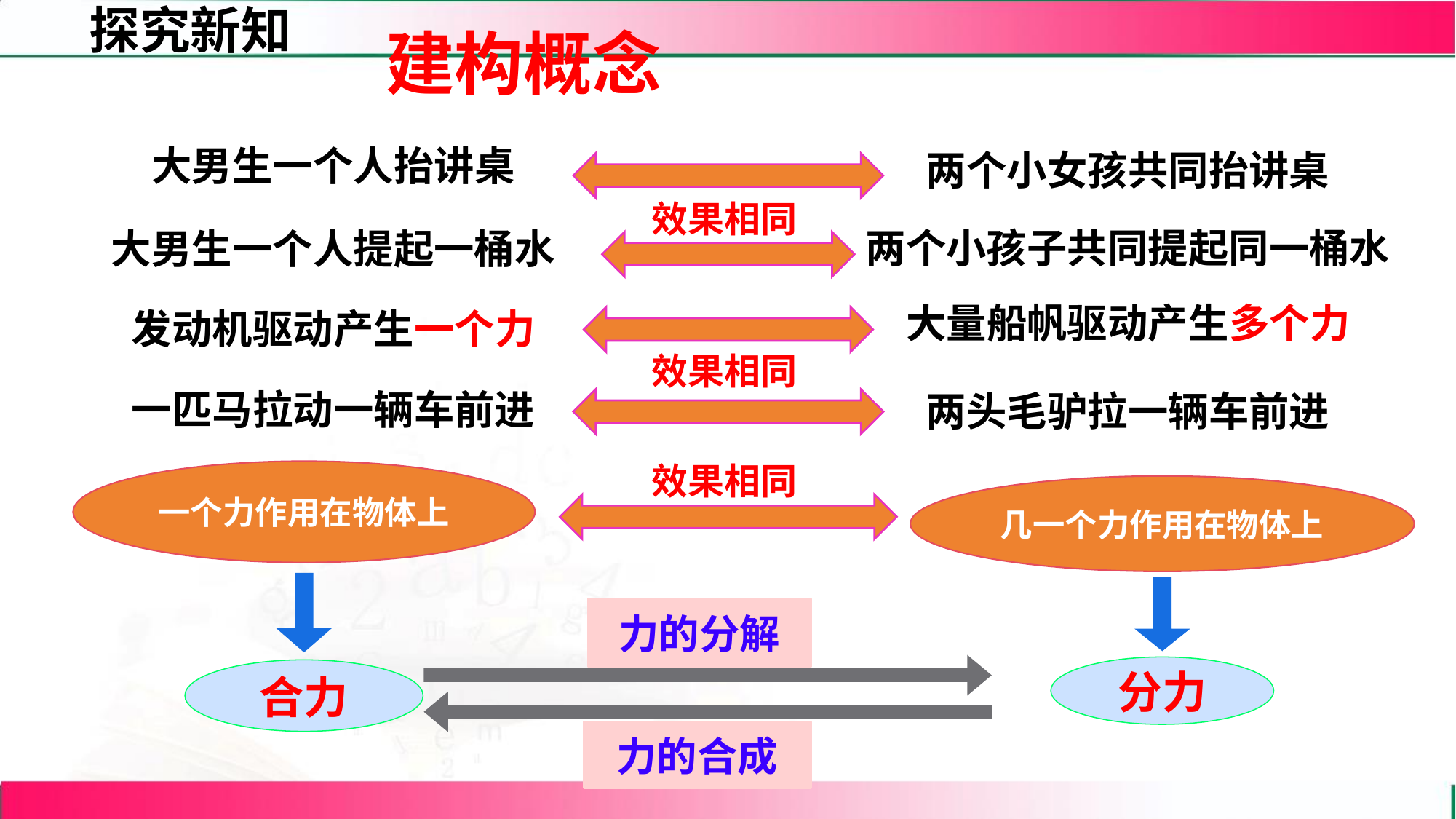

建构概念
大男生一个人抬讲桌
两个小女孩共同抬讲桌

效果相同
两个小孩子共同提起同一桶水
大男生一个人提起一桶水

大量船帆驱动产生多个力
发动机驱动产生一个力

效果相同
一匹马拉动一辆车前进
两头毛驴拉一辆车前进

效果相同
一个力作用在物体上
几一个力作用在物体上

力的分解

分力
合力

力的合成